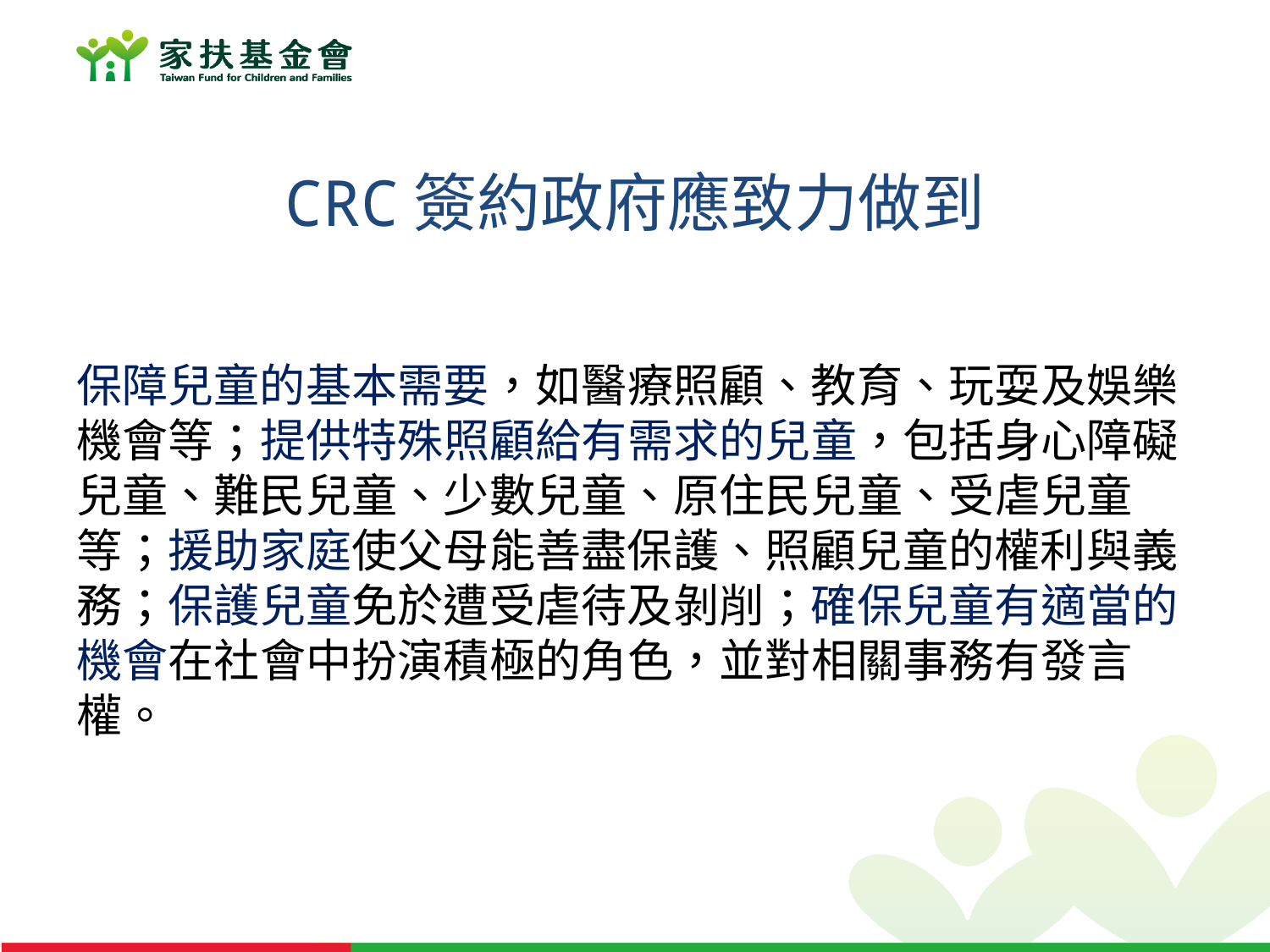

# CRC簽約政府應致力做到

保障兒童的基本需要，如醫療照顧、教育、玩耍及娛樂機會等；提供特殊照顧給有需求的兒童，包括身心障礙兒童、難民兒童、少數兒童、原住民兒童、受虐兒童等；援助家庭使父母能善盡保護、照顧兒童的權利與義務；保護兒童免於遭受虐待及剝削；確保兒童有適當的機會在社會中扮演積極的角色，並對相關事務有發言權。